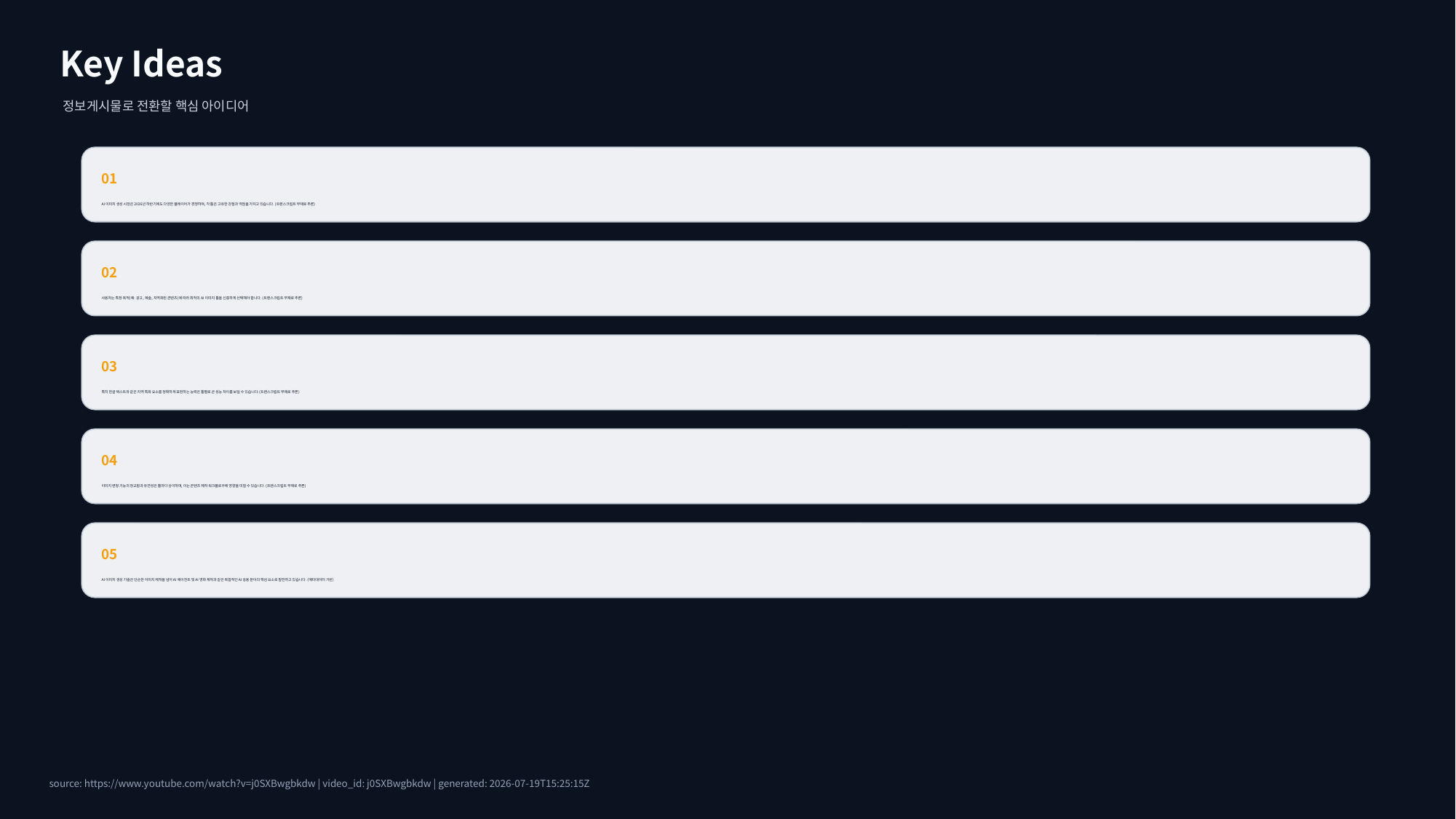

Key Ideas
정보게시물로 전환할 핵심 아이디어

01
AI 이미지 생성 시장은 2026년 하반기에도 다양한 플레이어가 경쟁하며, 각 툴은 고유한 강점과 약점을 가지고 있습니다. (트랜스크립트 부재로 추론)

02
사용자는 특정 목적(예: 광고, 예술, 지역화된 콘텐츠)에 따라 최적의 AI 이미지 툴을 신중하게 선택해야 합니다. (트랜스크립트 부재로 추론)

03
특히 한글 텍스트와 같은 지역 특화 요소를 정확하게 표현하는 능력은 툴별로 큰 성능 차이를 보일 수 있습니다. (트랜스크립트 부재로 추론)

04
이미지 변형 기능의 정교함과 유연성은 툴마다 상이하며, 이는 콘텐츠 제작 워크플로우에 영향을 미칠 수 있습니다. (트랜스크립트 부재로 추론)

05
AI 이미지 생성 기술은 단순한 이미지 제작을 넘어 AI 에이전트 및 AI 영화 제작과 같은 복합적인 AI 응용 분야의 핵심 요소로 발전하고 있습니다. (메타데이터 기반)
source: https://www.youtube.com/watch?v=j0SXBwgbkdw | video_id: j0SXBwgbkdw | generated: 2026-07-19T15:25:15Z